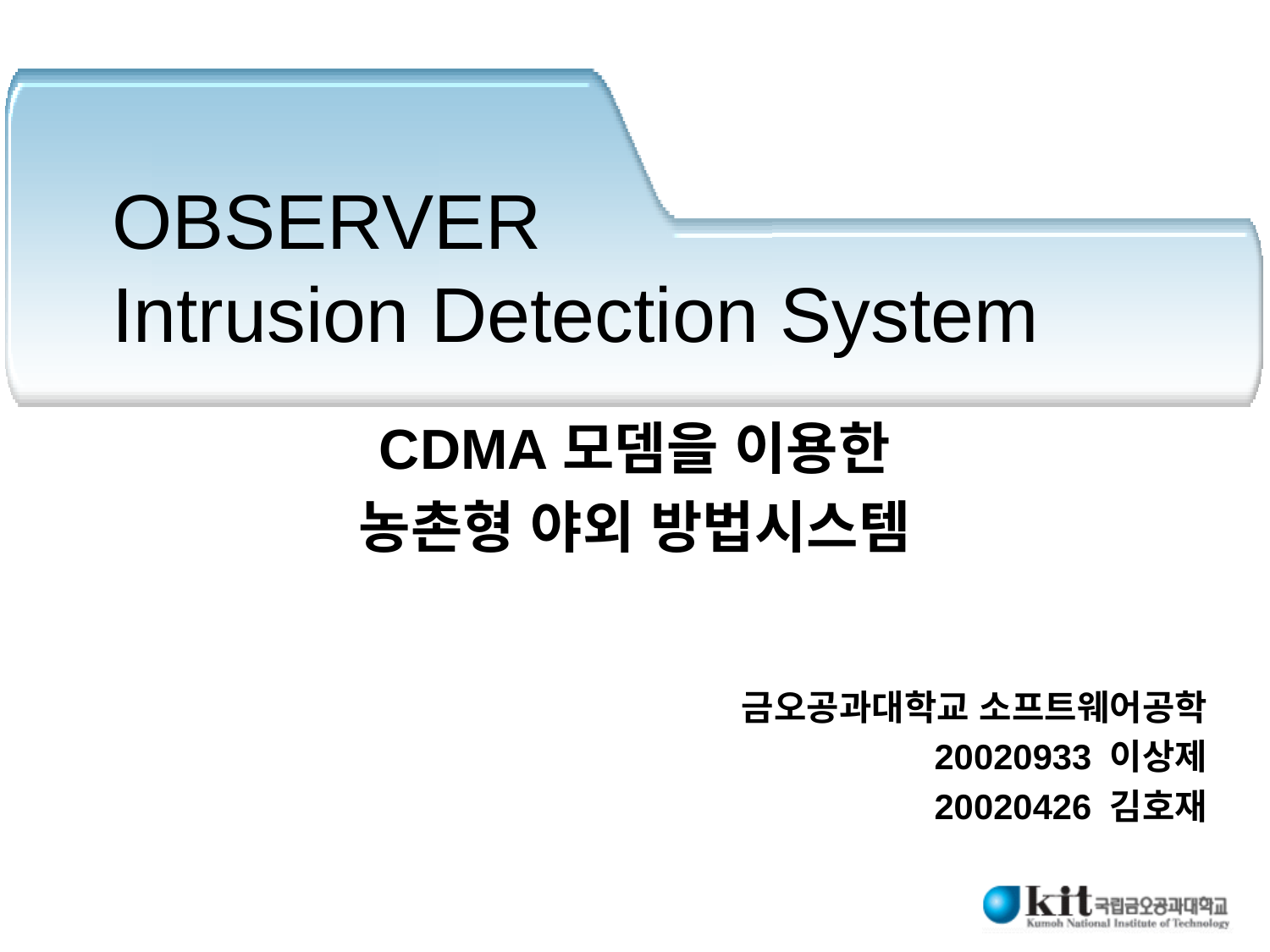

# OBSERVER Intrusion Detection System
CDMA모뎀을 이용한
농촌형 야외 방법시스템
금오공과대학교 소프트웨어공학
20020933 이상제
20020426 김호재